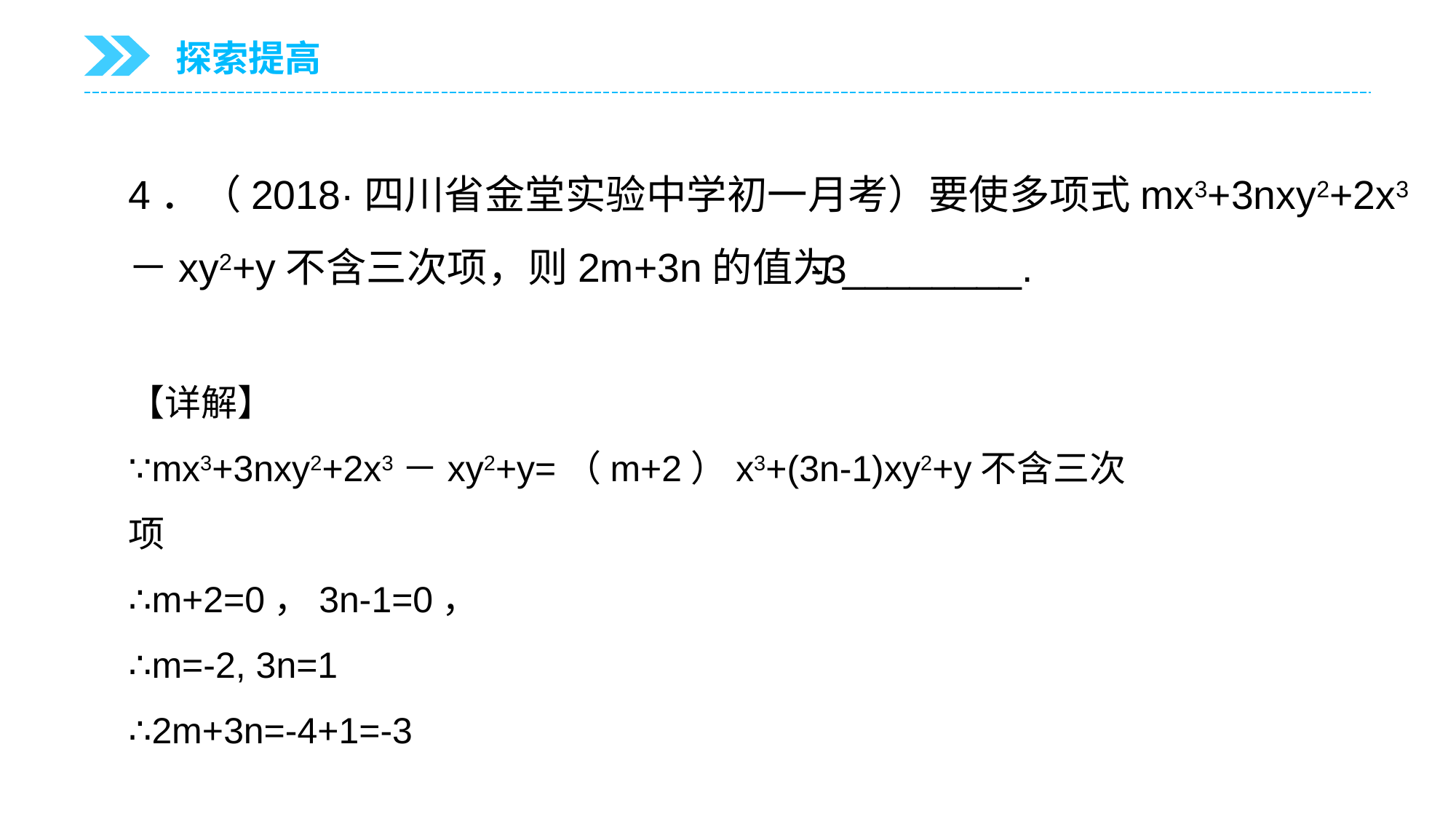

探索提高
4．（2018·四川省金堂实验中学初一月考）要使多项式mx3+3nxy2+2x3－xy2+y不含三次项，则2m+3n的值为________.
-3
【详解】
∵mx3+3nxy2+2x3－xy2+y=（m+2）x3+(3n-1)xy2+y不含三次项
∴m+2=0，3n-1=0，
∴m=-2, 3n=1
∴2m+3n=-4+1=-3